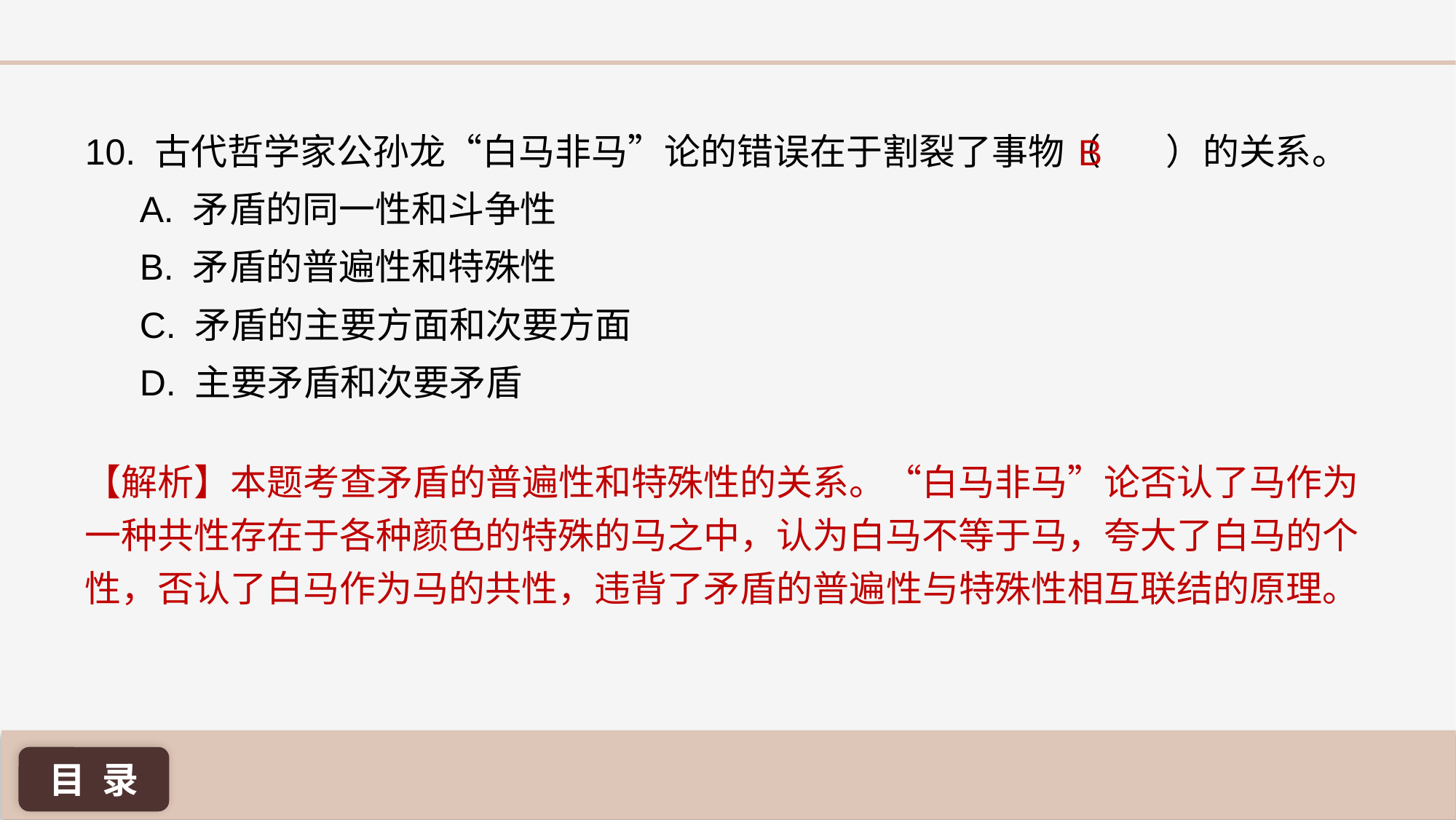

B
10. 古代哲学家公孙龙“白马非马”论的错误在于割裂了事物（        ）的关系。
A. 矛盾的同一性和斗争性
B. 矛盾的普遍性和特殊性
C. 矛盾的主要方面和次要方面
D. 主要矛盾和次要矛盾
【解析】本题考查矛盾的普遍性和特殊性的关系。“白马非马”论否认了马作为一种共性存在于各种颜色的特殊的马之中，认为白马不等于马，夸大了白马的个性，否认了白马作为马的共性，违背了矛盾的普遍性与特殊性相互联结的原理。